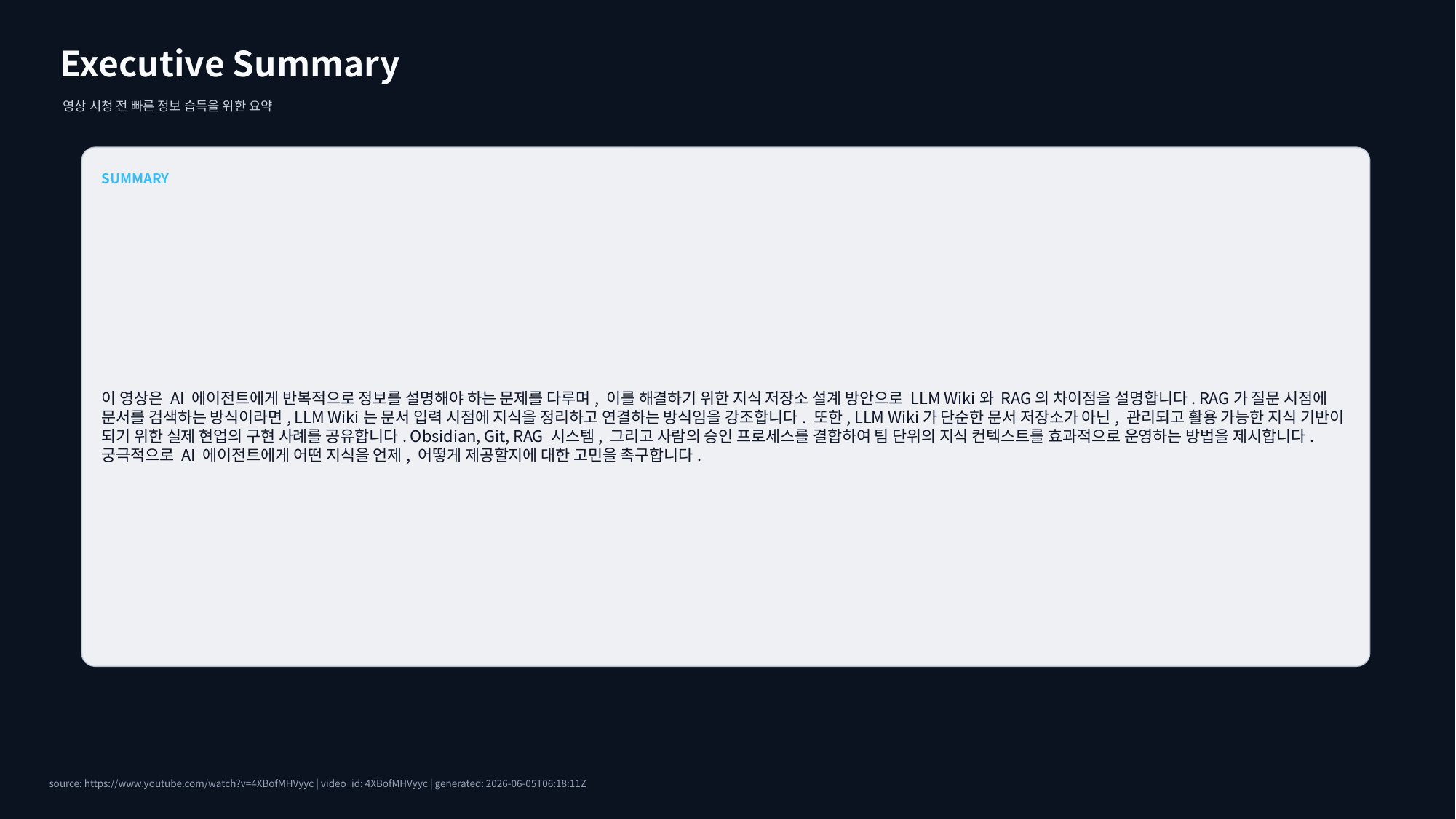

Executive Summary
영상 시청 전 빠른 정보 습득을 위한 요약

SUMMARY
이 영상은 AI 에이전트에게 반복적으로 정보를 설명해야 하는 문제를 다루며, 이를 해결하기 위한 지식 저장소 설계 방안으로 LLM Wiki와 RAG의 차이점을 설명합니다. RAG가 질문 시점에 문서를 검색하는 방식이라면, LLM Wiki는 문서 입력 시점에 지식을 정리하고 연결하는 방식임을 강조합니다. 또한, LLM Wiki가 단순한 문서 저장소가 아닌, 관리되고 활용 가능한 지식 기반이 되기 위한 실제 현업의 구현 사례를 공유합니다. Obsidian, Git, RAG 시스템, 그리고 사람의 승인 프로세스를 결합하여 팀 단위의 지식 컨텍스트를 효과적으로 운영하는 방법을 제시합니다. 궁극적으로 AI 에이전트에게 어떤 지식을 언제, 어떻게 제공할지에 대한 고민을 촉구합니다.
source: https://www.youtube.com/watch?v=4XBofMHVyyc | video_id: 4XBofMHVyyc | generated: 2026-06-05T06:18:11Z